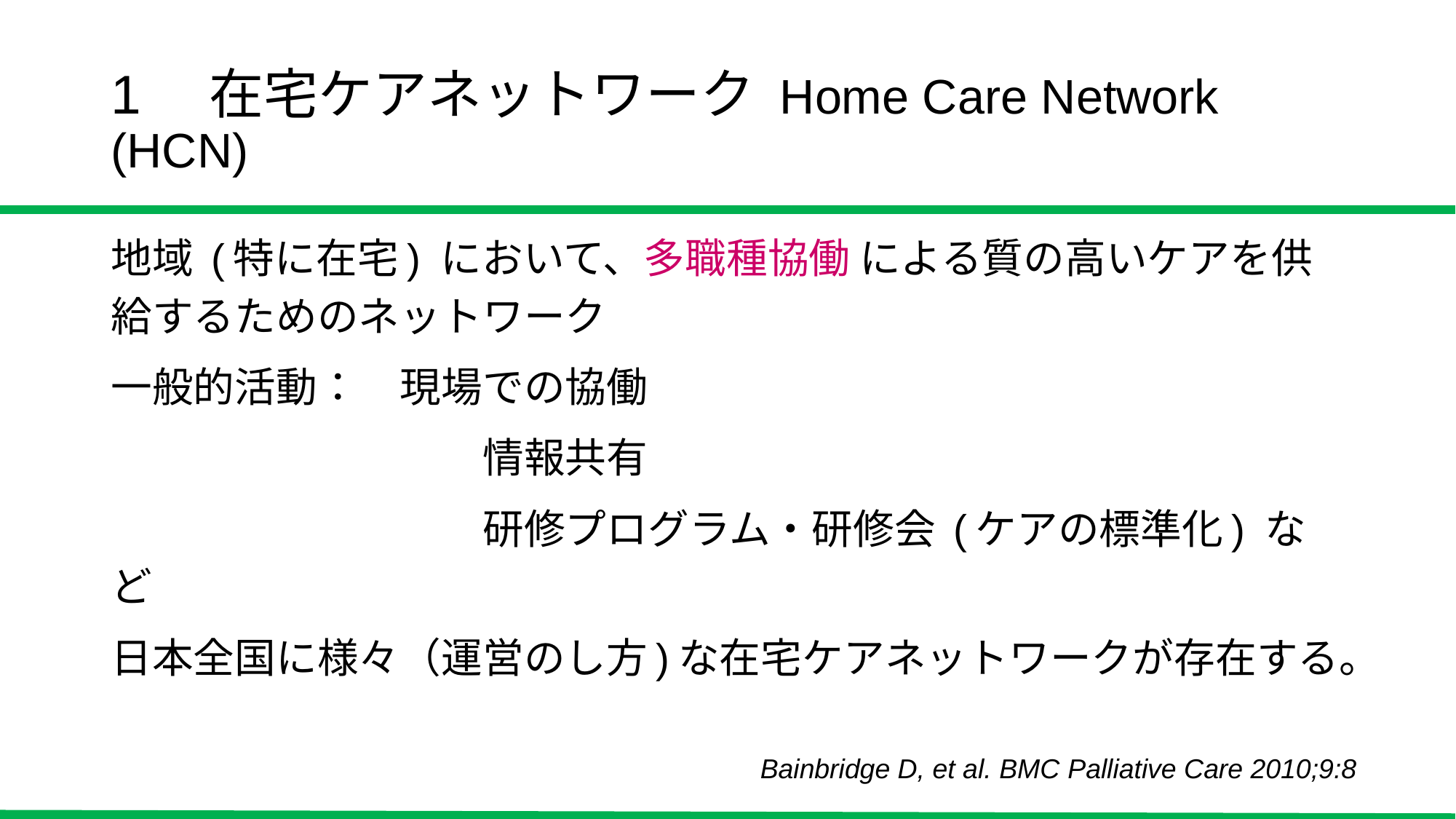

# 1　在宅ケアネットワーク Home Care Network　(HCN)
地域 (特に在宅) において、多職種協働 による質の高いケアを供給するためのネットワーク
一般的活動：　現場での協働
　　　　　　　　　情報共有
　　　　　　　　　研修プログラム・研修会 (ケアの標準化) など
日本全国に様々（運営のし方)な在宅ケアネットワークが存在する。
Bainbridge D, et al. BMC Palliative Care 2010;9:8